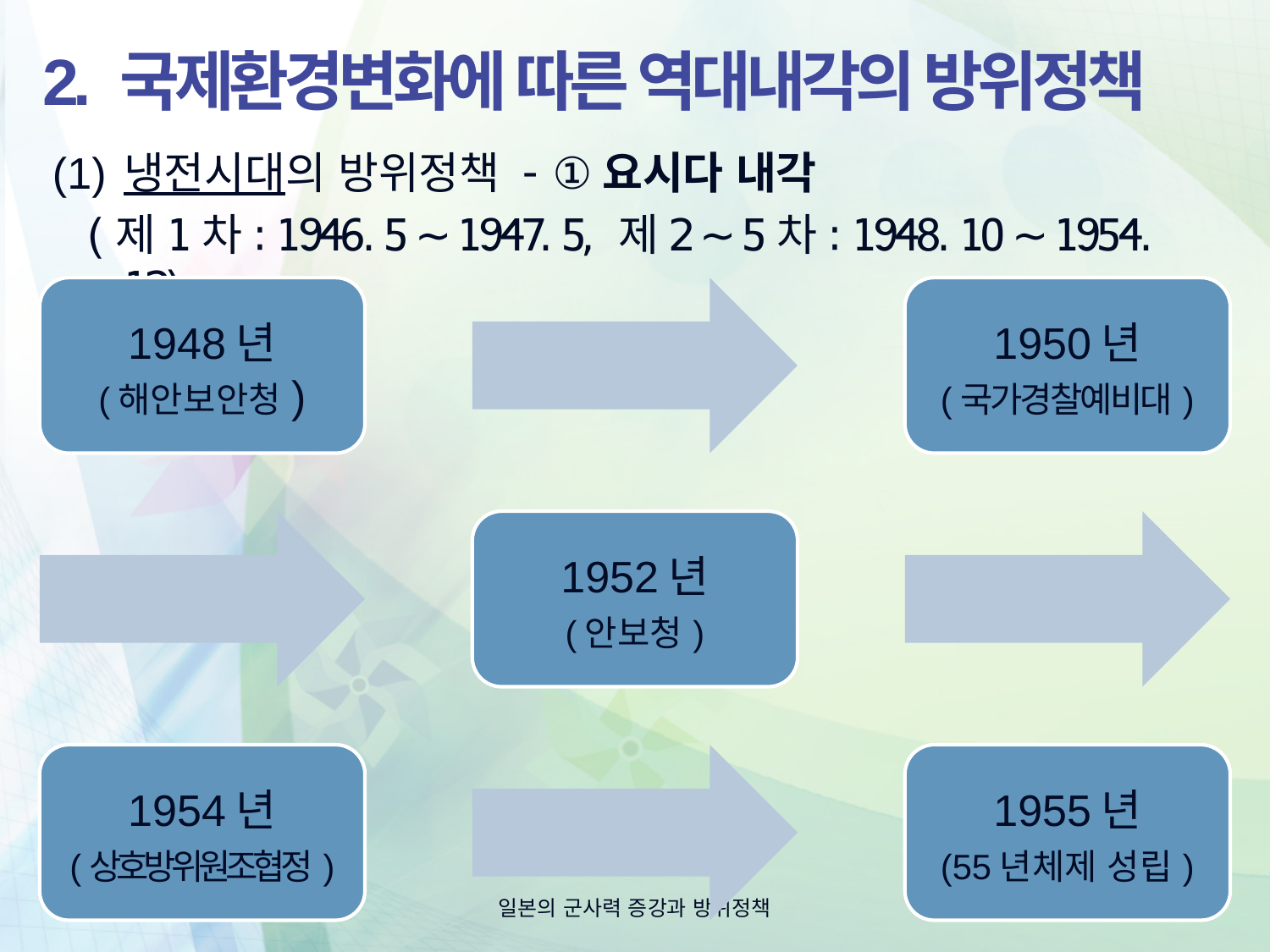

# 2. 국제환경변화에 따른 역대내각의 방위정책
냉전시대의 방위정책 - ①요시다 내각
   (제1차: 1946. 5 ~ 1947. 5, 제2 ~ 5차: 1948. 10 ~ 1954. 12)
1948년
(해안보안청)
1950년
(국가경찰예비대)
1952년
(안보청)
1954년
(상호방위원조협정)
1955년
(55년체제 성립)
일본의 군사력 증강과 방위정책
11